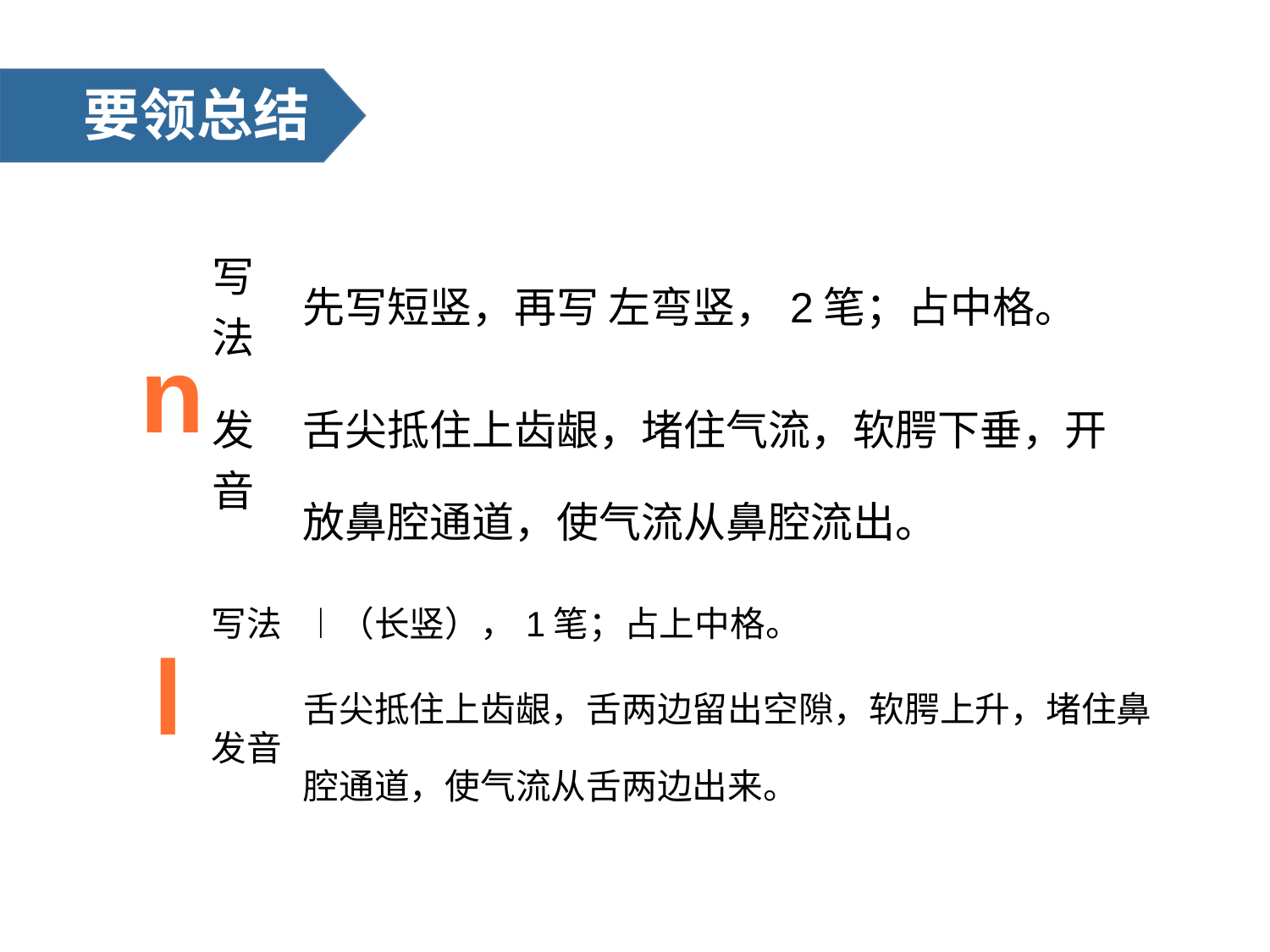

要领总结
| n | 写法 | 先写短竖，再写 左弯竖，2笔；占中格。 |
| --- | --- | --- |
|  | 发音 | 舌尖抵住上齿龈，堵住气流，软腭下垂，开放鼻腔通道，使气流从鼻腔流出。 |
| l | 写法 | ︱（长竖），1笔；占上中格。 |
| --- | --- | --- |
|  | 发音 | 舌尖抵住上齿龈，舌两边留出空隙，软腭上升，堵住鼻腔通道，使气流从舌两边出来。 |